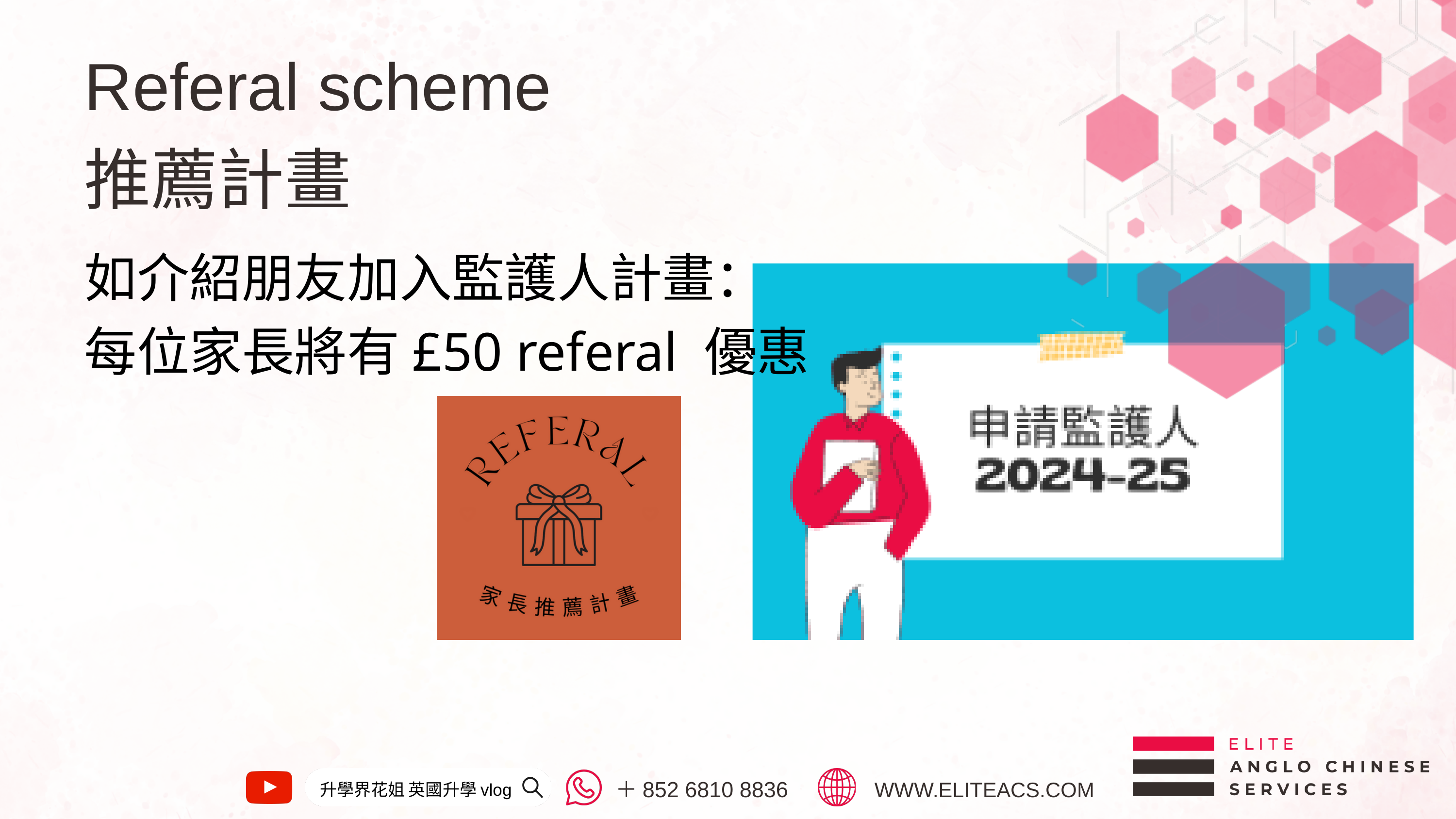

Referal scheme
推薦計畫
如介紹朋友加入監護人計畫：
每位家長將有£50 referal 優惠

升學界花姐 英國升學vlog

WWW.ELITEACS.COM

＋852 6810 8836